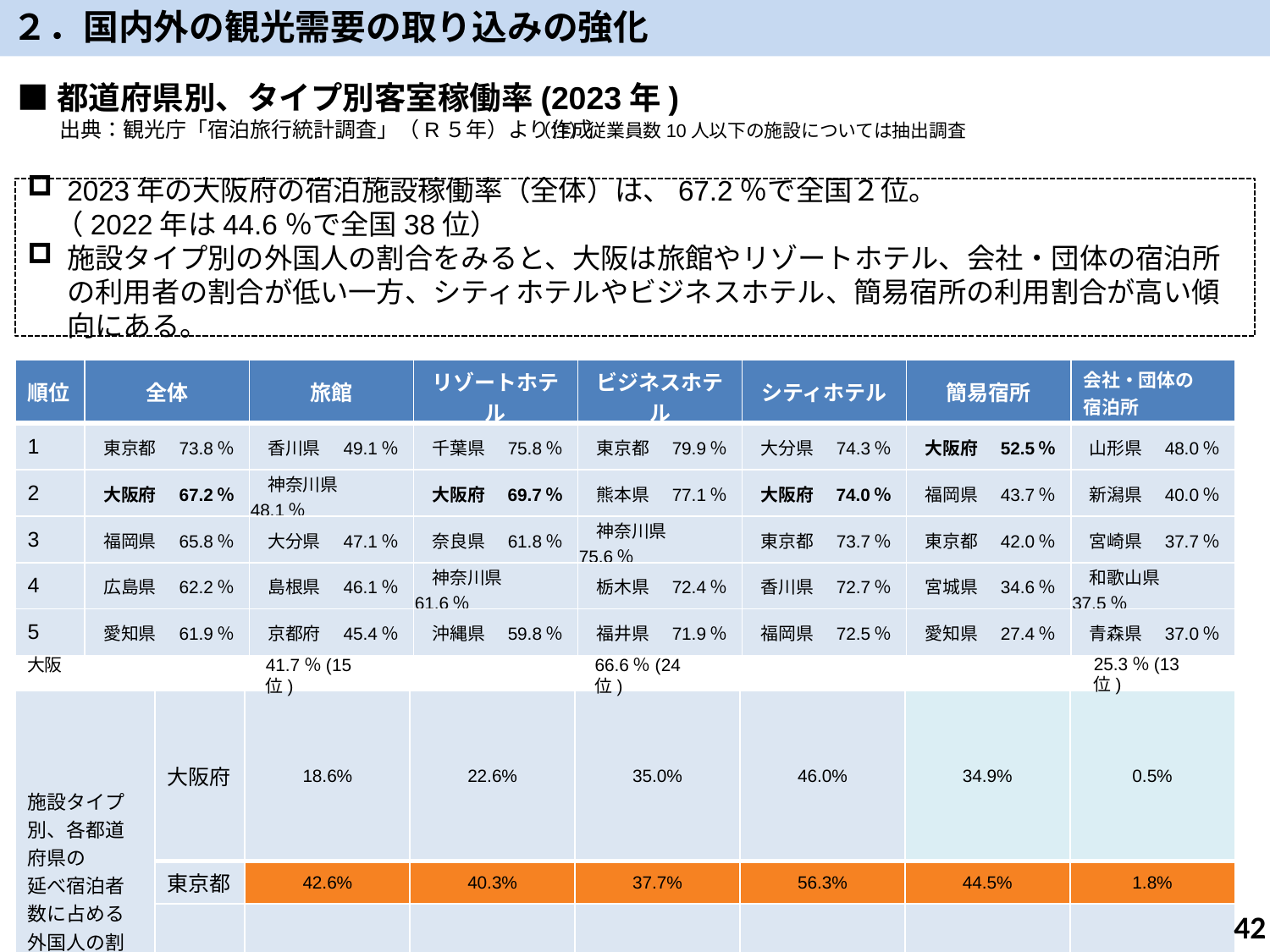

２．国内外の観光需要の取り込みの強化
■都道府県別、タイプ別客室稼働率(2023年)
　　出典：観光庁「宿泊旅行統計調査」（R５年）より作成
（注）従業員数10人以下の施設については抽出調査
2023年の大阪府の宿泊施設稼働率（全体）は、67.2％で全国２位。
　（2022年は44.6％で全国38位）
施設タイプ別の外国人の割合をみると、大阪は旅館やリゾートホテル、会社・団体の宿泊所の利用者の割合が低い一方、シティホテルやビジネスホテル、簡易宿所の利用割合が高い傾向にある。
| 順位 | 全体 | 旅館 | リゾートホテル | ビジネスホテル | シティホテル | 簡易宿所 | 会社・団体の 宿泊所 |
| --- | --- | --- | --- | --- | --- | --- | --- |
| 1 | 東京都　73.8％ | 香川県　49.1％ | 千葉県　75.8％ | 東京都　79.9％ | 大分県　74.3％ | 大阪府　52.5％ | 山形県　48.0％ |
| 2 | 大阪府　67.2％ | 神奈川県　48.1％ | 大阪府　69.7％ | 熊本県　77.1％ | 大阪府　74.0％ | 福岡県　43.7％ | 新潟県　40.0％ |
| 3 | 福岡県　65.8％ | 大分県　47.1％ | 奈良県　61.8％ | 神奈川県　75.6％ | 東京都　73.7％ | 東京都　42.0％ | 宮崎県　37.7％ |
| 4 | 広島県　62.2％ | 島根県　46.1％ | 神奈川県　61.6％ | 栃木県　72.4％ | 香川県　72.7％ | 宮城県　34.6％ | 和歌山県　37.5％ |
| 5 | 愛知県　61.9％ | 京都府　45.4％ | 沖縄県　59.8％ | 福井県　71.9％ | 福岡県　72.5％ | 愛知県　27.4％ | 青森県　37.0％ |
25.3％(13位)
大阪
41.7％(15位)
66.6％(24位)
| 施設タイプ別、各都道府県の 延べ宿泊者数に占める 外国人の割合 | 大阪府 | 18.6% | 22.6% | 35.0% | 46.0% | 34.9% | 0.5% |
| --- | --- | --- | --- | --- | --- | --- | --- |
|  | 東京都 | 42.6% | 40.3% | 37.7% | 56.3% | 44.5% | 1.8% |
|  | 愛知県 | 1.4% | 1.7% | 10.3% | 20.0% | 6.1% | 0.6% |
※旅館：和式の構造及び設備を主とする施設を設け、宿泊料を受けて、人を宿泊させるもの
　ホテル：洋式の構造及び設備を主とする施設を設け、宿泊料を受けて、人を宿泊させるもの
　　①リゾートホテル：ホテルのうち、行楽地や保養地に建てられた、主に観光客を対象とするもの
　　②ビジネスホテル：ホテルのうち、主に出張ビジネスマンを対象とするもの
　　③シティホテル　：ホテルのうち、リゾートホテル、ビジネスホテル以外の都市部に立地するもの
42